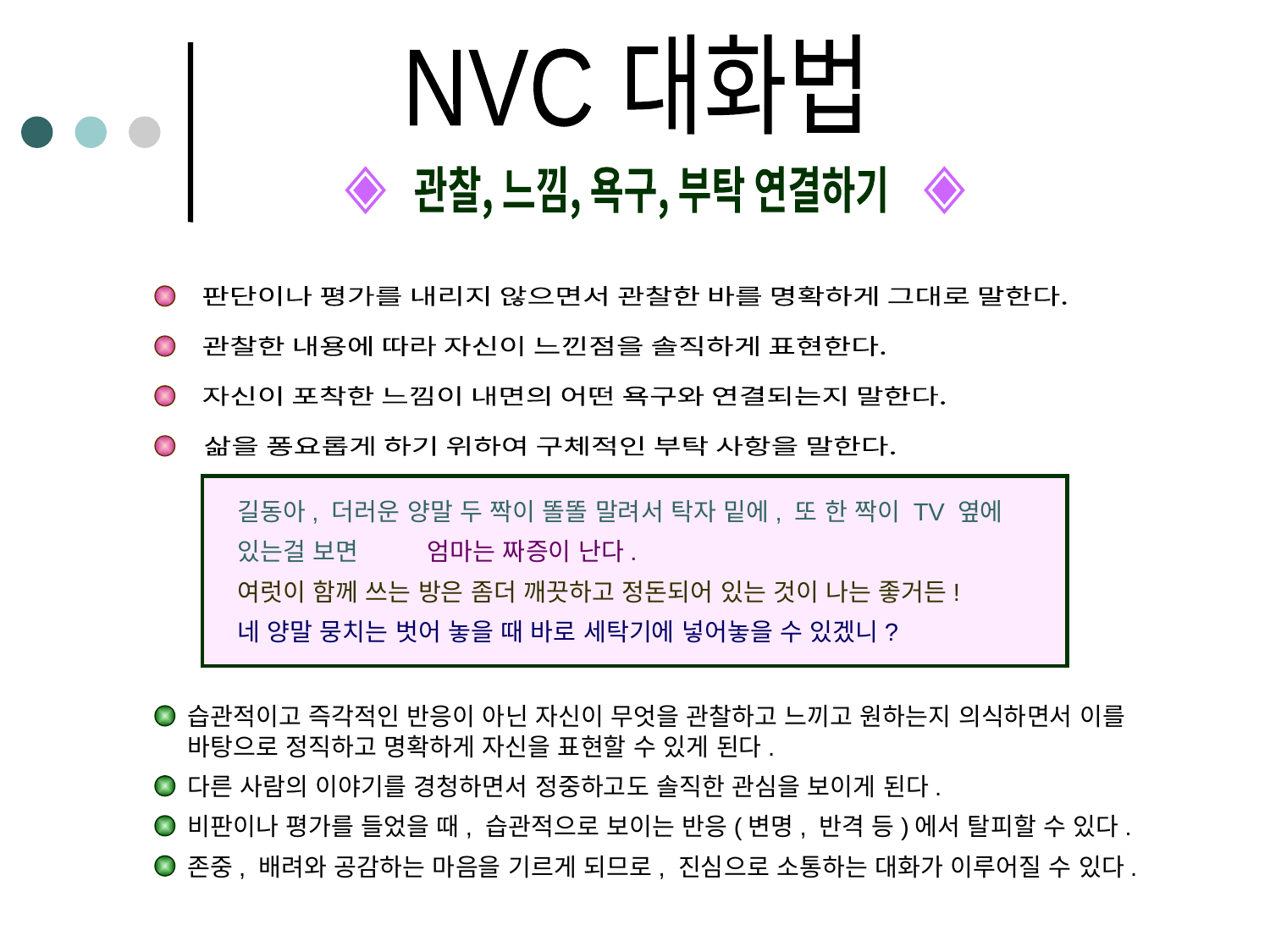

NVC 대화법
◈                                    ◈
관찰, 느낌, 욕구, 부탁 연결하기

판단이나 평가를 내리지 않으면서 관찰한 바를 명확하게 그대로 말한다.

관찰한 내용에 따라 자신이 느낀점을 솔직하게 표현한다.

자신이 포착한 느낌이 내면의 어떤 욕구와 연결되는지 말한다.

삶을 퐁요롭게 하기 위하여 구체적인 부탁 사항을 말한다.

길동아, 더러운 양말 두 짝이 똘똘 말려서 탁자 밑에, 또 한 짝이 TV 옆에
있는걸 보면
엄마는 짜증이 난다.
여럿이 함께 쓰는 방은 좀더 깨끗하고 정돈되어 있는 것이 나는 좋거든!
네 양말 뭉치는 벗어 놓을 때 바로 세탁기에 넣어놓을 수 있겠니?
습관적이고 즉각적인 반응이 아닌 자신이 무엇을 관찰하고 느끼고 원하는지 의식하면서 이를

바탕으로 정직하고 명확하게 자신을 표현할 수 있게 된다.
다른 사람의 이야기를 경청하면서 정중하고도 솔직한 관심을 보이게 된다.

비판이나 평가를 들었을 때, 습관적으로 보이는 반응(변명, 반격 등)에서 탈피할 수 있다.

존중, 배려와 공감하는 마음을 기르게 되므로, 진심으로 소통하는 대화가 이루어질 수 있다.